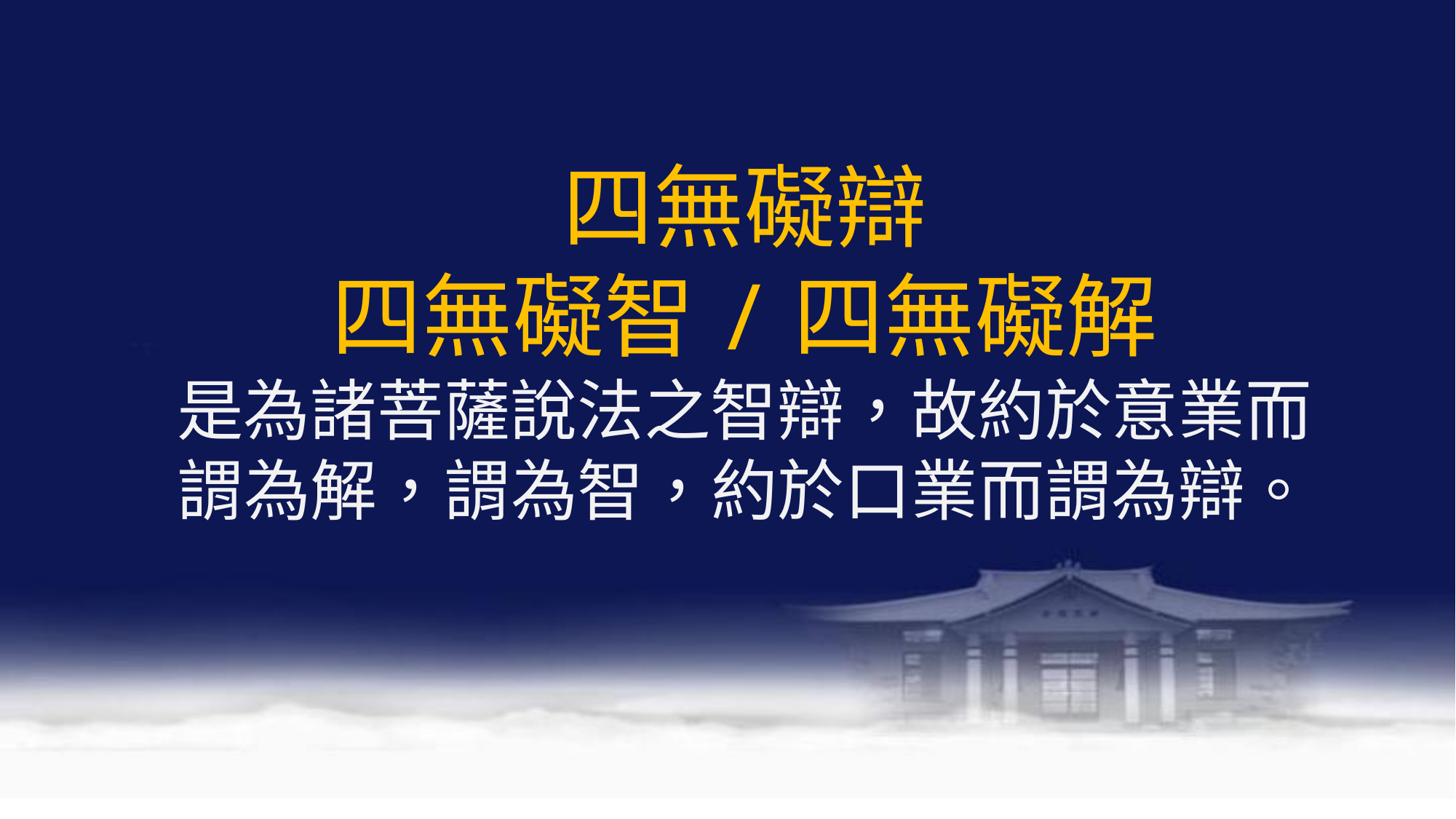

# 四無礙辯 四無礙智/四無礙解 是為諸菩薩說法之智辯，故約於意業而謂為解，謂為智，約於口業而謂為辯。